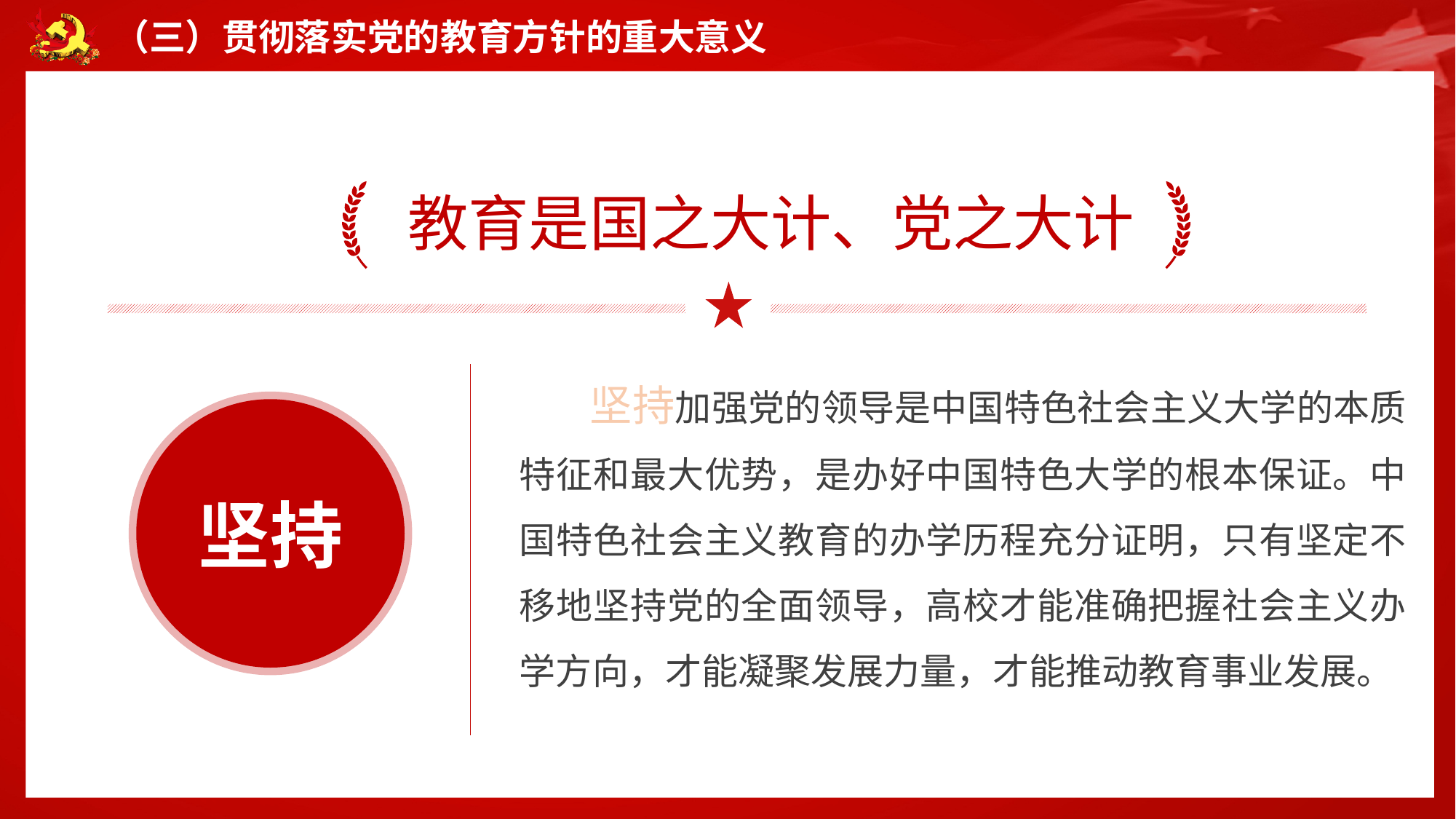

（三）贯彻落实党的教育方针的重大意义
教育是国之大计、党之大计

       坚持加强党的领导是中国特色社会主义大学的本质特征和最大优势，是办好中国特色大学的根本保证。中国特色社会主义教育的办学历程充分证明，只有坚定不移地坚持党的全面领导，高校才能准确把握社会主义办学方向，才能凝聚发展力量，才能推动教育事业发展。
坚持